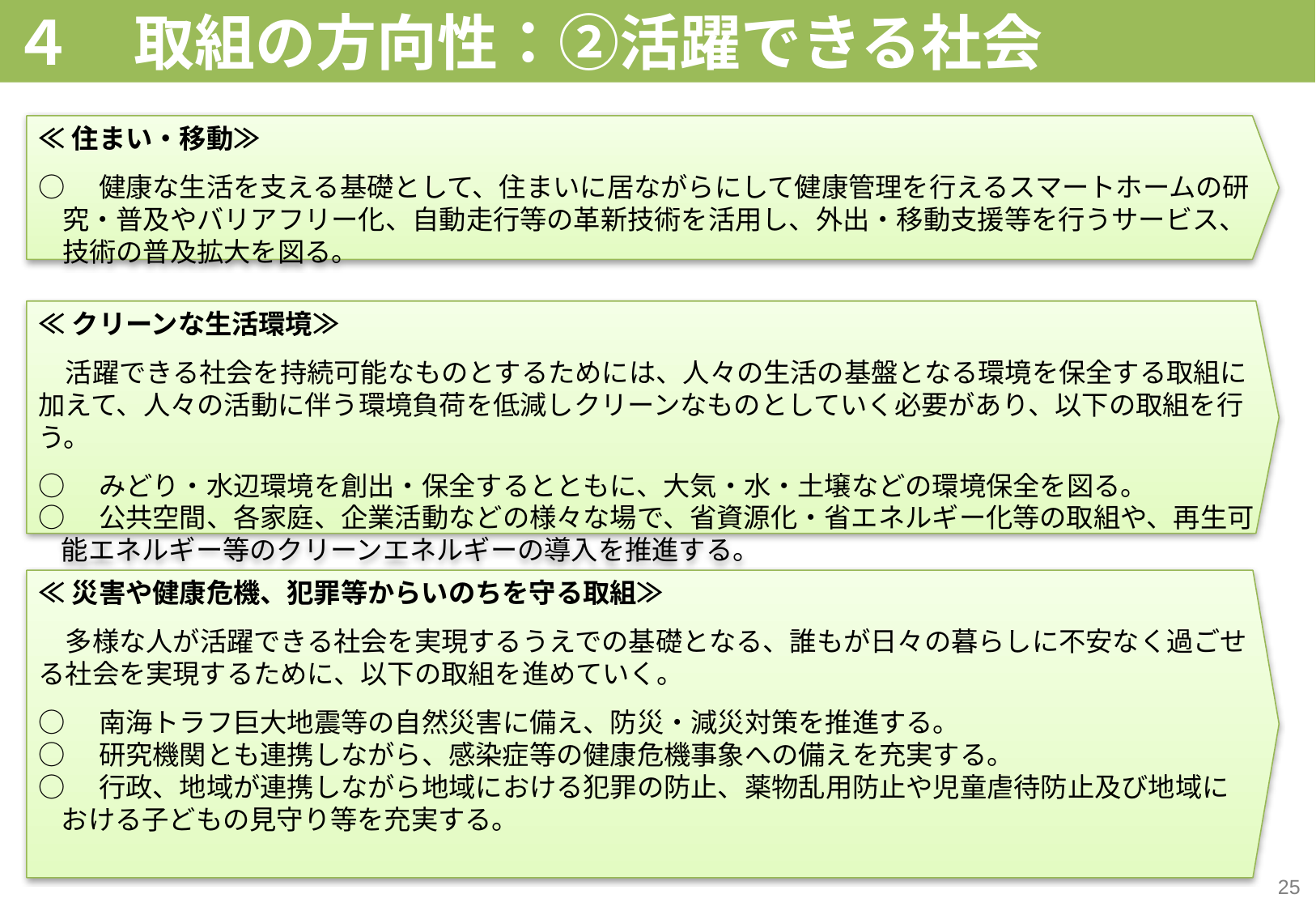

# ４　取組の方向性：②活躍できる社会
≪住まい・移動≫

○　健康な生活を支える基礎として、住まいに居ながらにして健康管理を行えるスマートホームの研究・普及やバリアフリー化、自動走行等の革新技術を活用し、外出・移動支援等を行うサービス、技術の普及拡大を図る。
≪クリーンな生活環境≫

　活躍できる社会を持続可能なものとするためには、人々の生活の基盤となる環境を保全する取組に加えて、人々の活動に伴う環境負荷を低減しクリーンなものとしていく必要があり、以下の取組を行う。

○　みどり・水辺環境を創出・保全するとともに、大気・水・土壌などの環境保全を図る。
○　公共空間、各家庭、企業活動などの様々な場で、省資源化・省エネルギー化等の取組や、再生可能エネルギー等のクリーンエネルギーの導入を推進する。
≪災害や健康危機、犯罪等からいのちを守る取組≫

　多様な人が活躍できる社会を実現するうえでの基礎となる、誰もが日々の暮らしに不安なく過ごせる社会を実現するために、以下の取組を進めていく。

○　南海トラフ巨大地震等の自然災害に備え、防災・減災対策を推進する。
○　研究機関とも連携しながら、感染症等の健康危機事象への備えを充実する。
○　行政、地域が連携しながら地域における犯罪の防止、薬物乱用防止や児童虐待防止及び地域における子どもの見守り等を充実する。
25